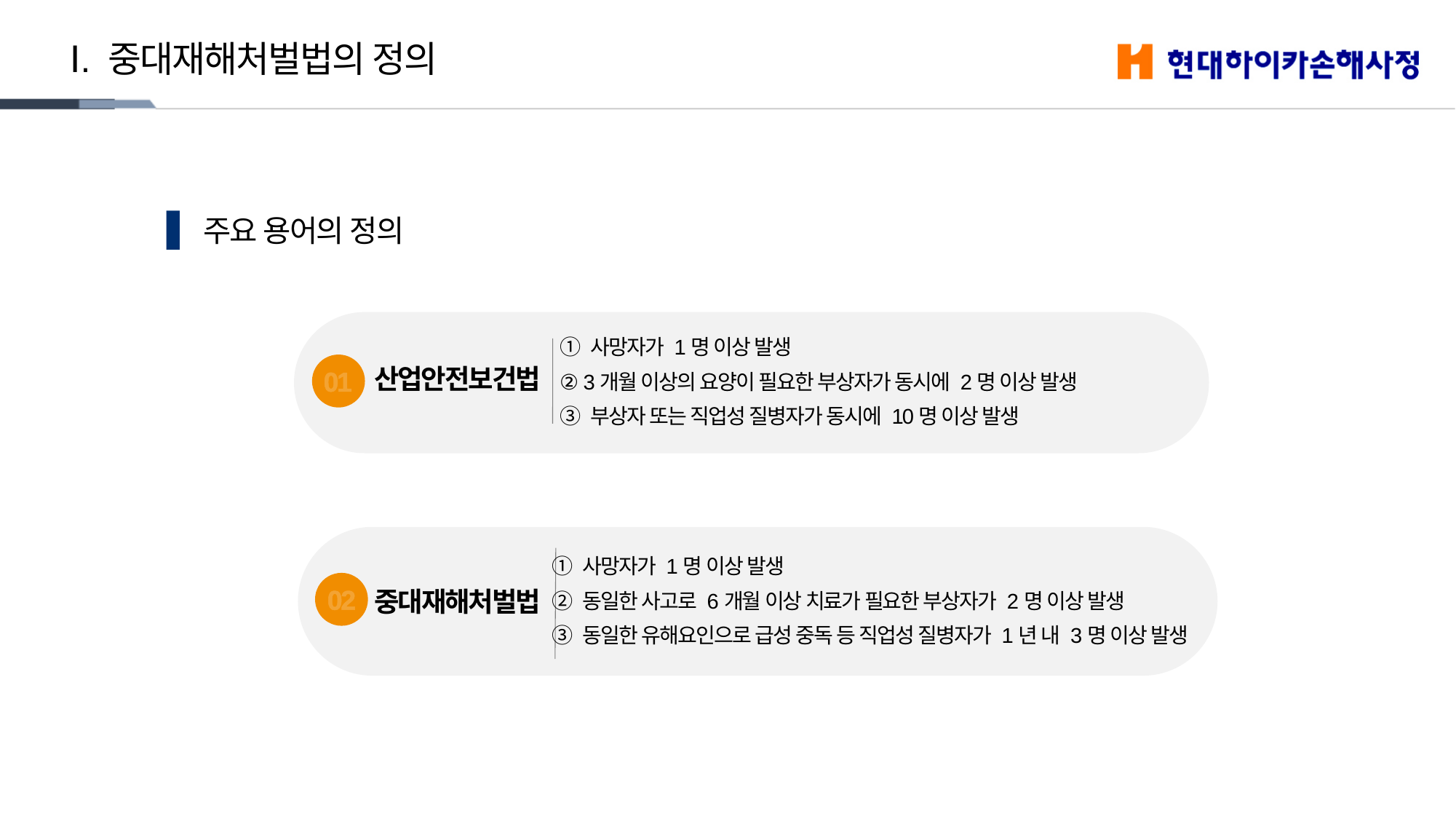

Ⅰ. 중대재해처벌법의 정의
주요 용어의 정의

① 사망자가 1명 이상 발생

② 3개월 이상의 요양이 필요한 부상자가 동시에 2명 이상 발생

③ 부상자 또는 직업성 질병자가 동시에 10명 이상 발생

산업안전보건법
01

① 사망자가 1명 이상 발생

② 동일한 사고로 6개월 이상 치료가 필요한 부상자가 2명 이상 발생

③ 동일한 유해요인으로 급성 중독 등 직업성 질병자가 1년 내 3명 이상 발생

02
중대재해처벌법